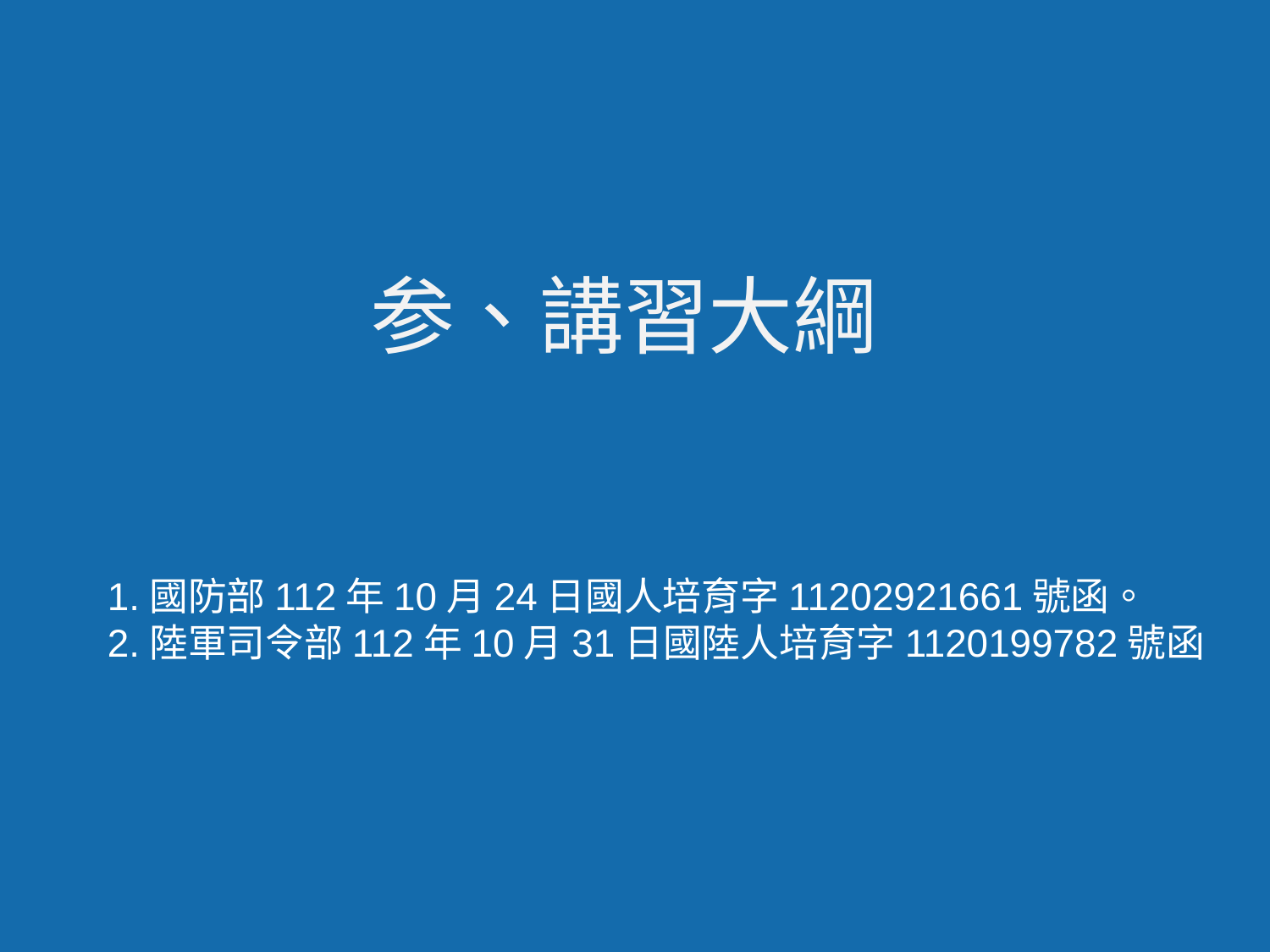

参、講習大綱
1.國防部112年10月24日國人培育字11202921661號函。
2.陸軍司令部112年10月31日國陸人培育字1120199782號函